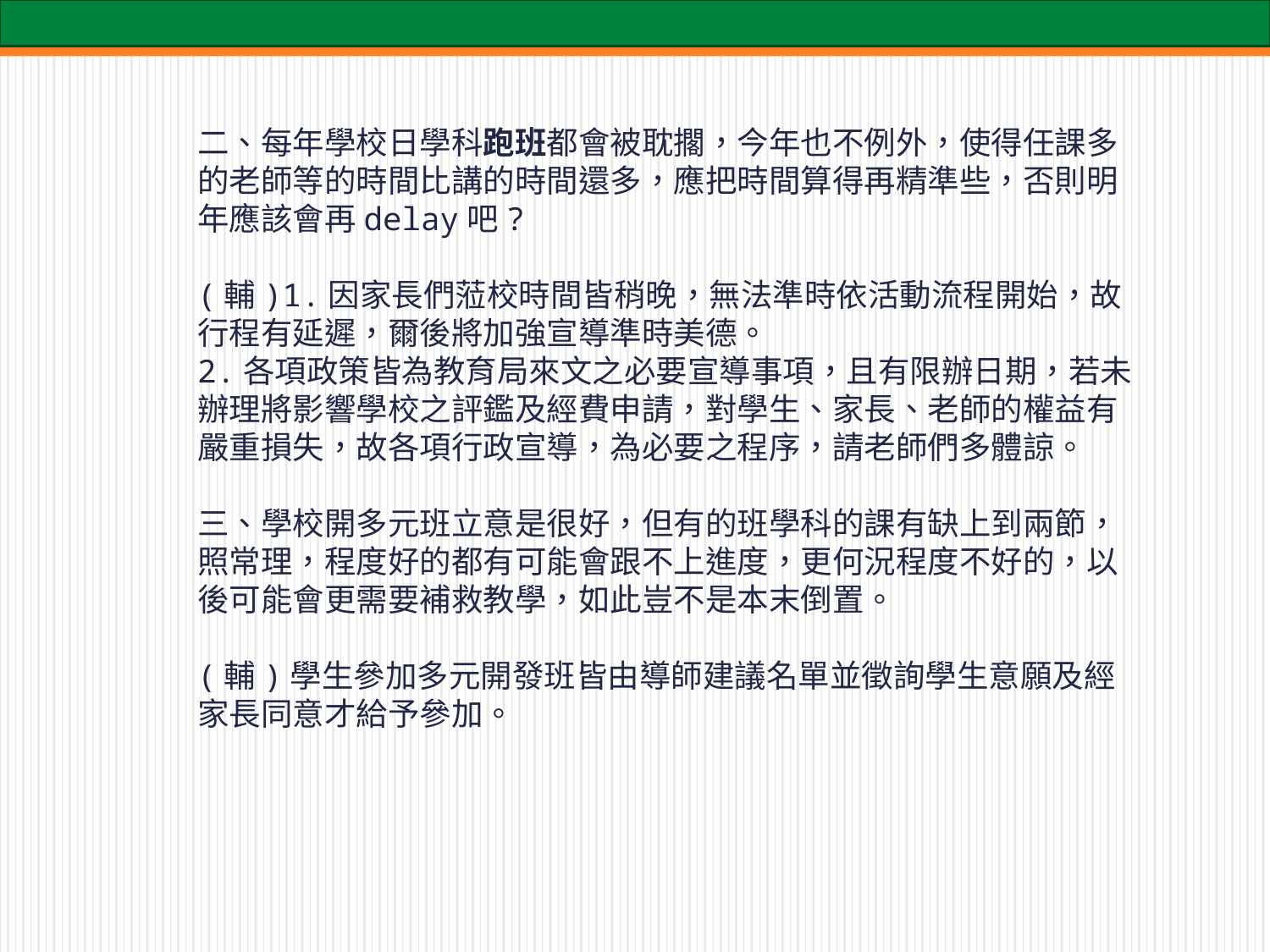

二、每年學校日學科跑班都會被耽擱，今年也不例外，使得任課多的老師等的時間比講的時間還多，應把時間算得再精準些，否則明年應該會再delay吧?

(輔)1.因家長們蒞校時間皆稍晚，無法準時依活動流程開始，故行程有延遲，爾後將加強宣導準時美德。
2.各項政策皆為教育局來文之必要宣導事項，且有限辦日期，若未辦理將影響學校之評鑑及經費申請，對學生、家長、老師的權益有嚴重損失，故各項行政宣導，為必要之程序，請老師們多體諒。

三、學校開多元班立意是很好，但有的班學科的課有缺上到兩節，照常理，程度好的都有可能會跟不上進度，更何況程度不好的，以後可能會更需要補救教學，如此豈不是本末倒置。

(輔)學生參加多元開發班皆由導師建議名單並徵詢學生意願及經家長同意才給予參加。